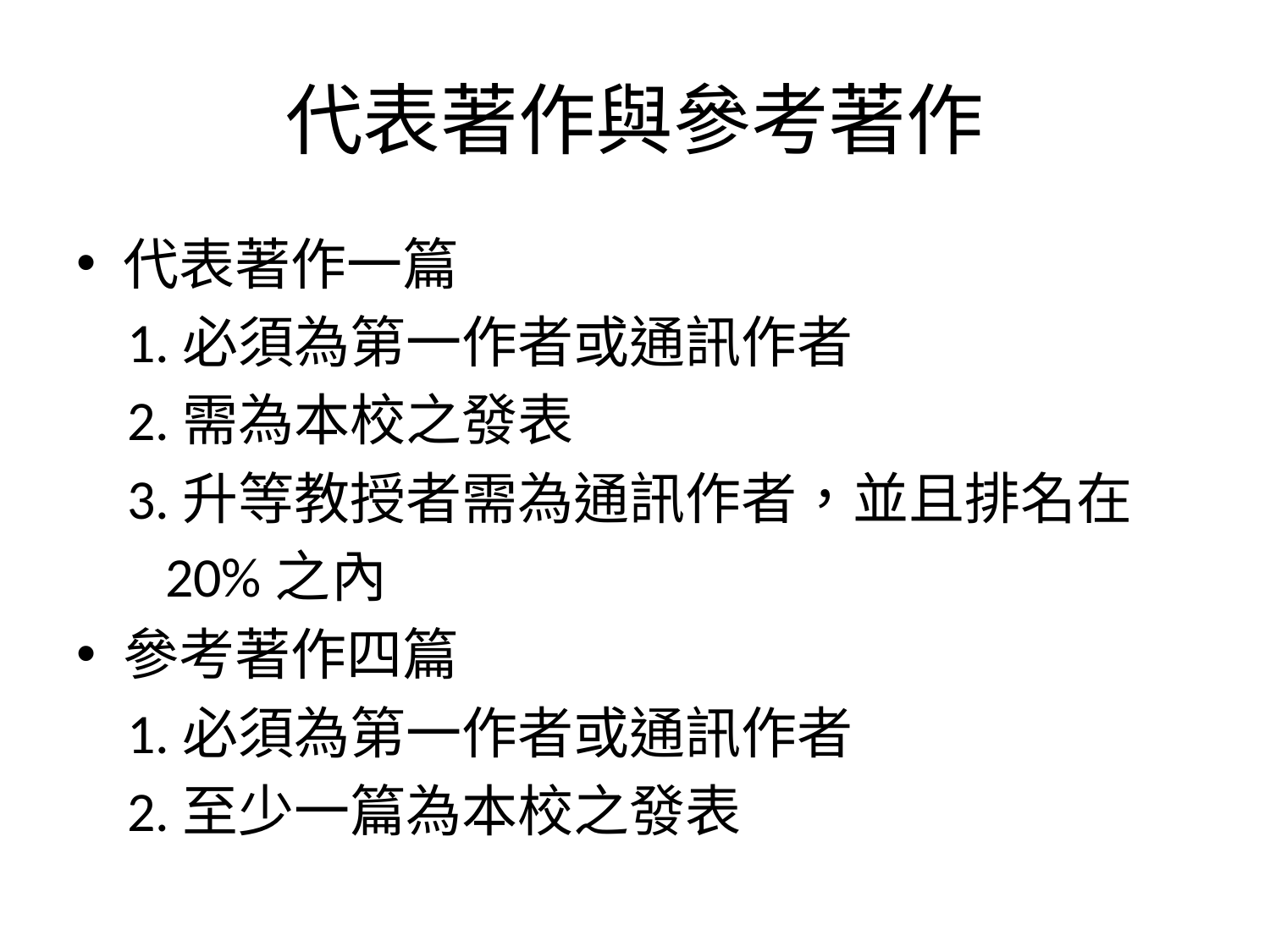

# 代表著作與參考著作
代表著作一篇
    1.必須為第一作者或通訊作者
    2.需為本校之發表
    3.升等教授者需為通訊作者，並且排名在
       20%之內
參考著作四篇
    1.必須為第一作者或通訊作者
    2.至少一篇為本校之發表